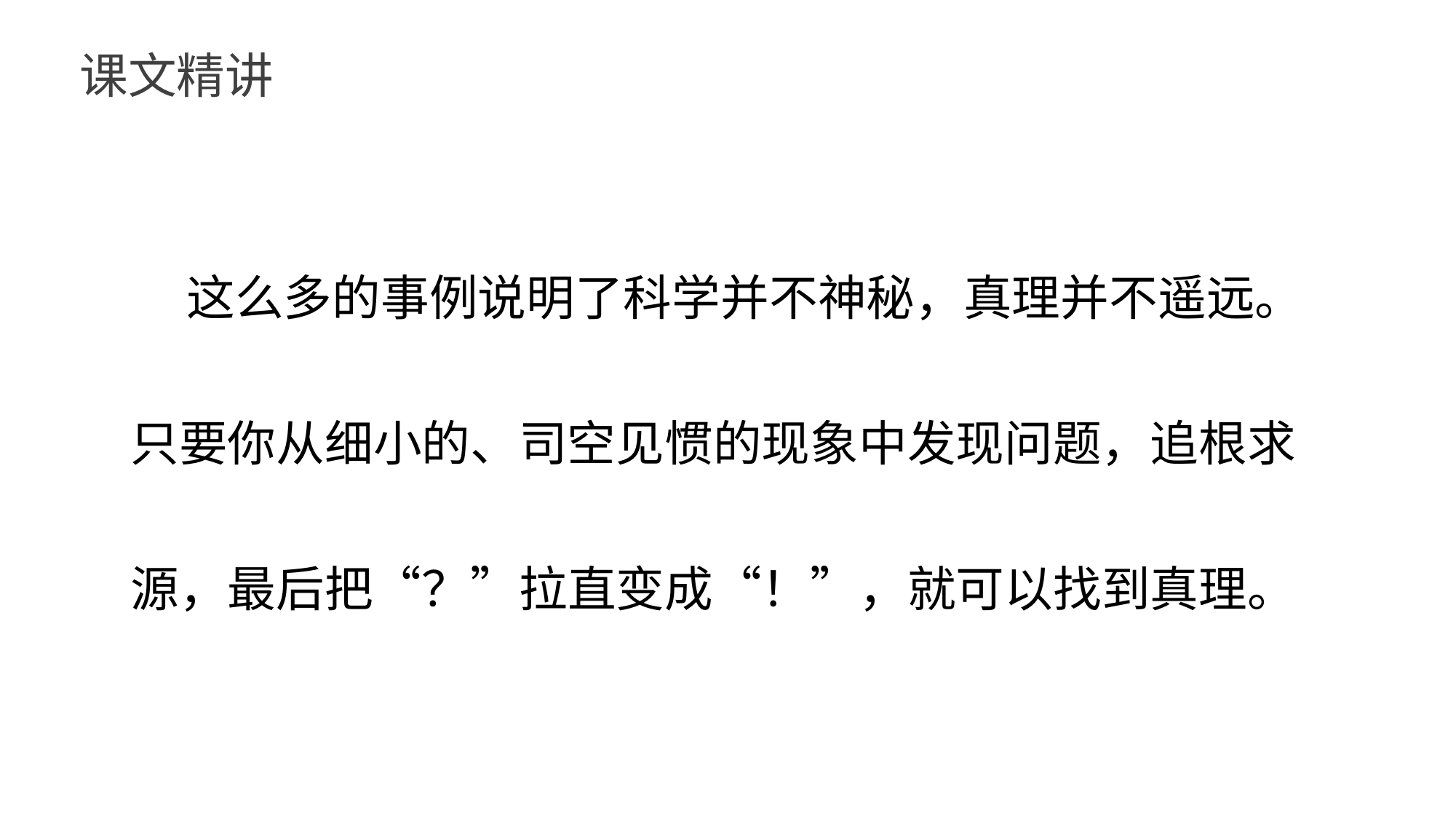

课文精讲
    这么多的事例说明了科学并不神秘，真理并不遥远。只要你从细小的、司空见惯的现象中发现问题，追根求源，最后把“？”拉直变成“！”，就可以找到真理。